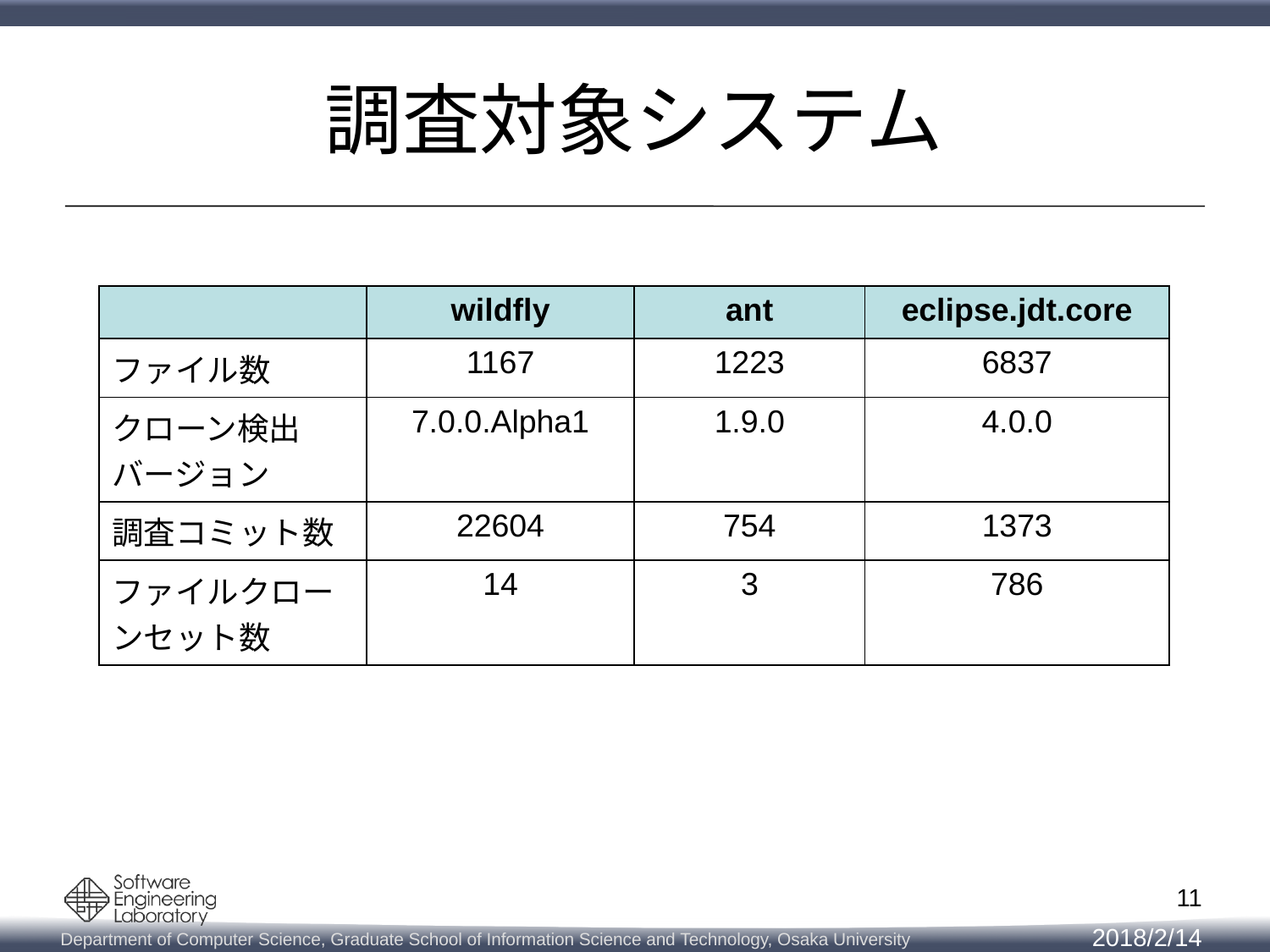

# 調査対象システム
|  | wildfly | ant | eclipse.jdt.core |
| --- | --- | --- | --- |
| ファイル数 | 1167 | 1223 | 6837 |
| クローン検出バージョン | 7.0.0.Alpha1 | 1.9.0 | 4.0.0 |
| 調査コミット数 | 22604 | 754 | 1373 |
| ファイルクローンセット数 | 14 | 3 | 786 |
11
2018/2/14